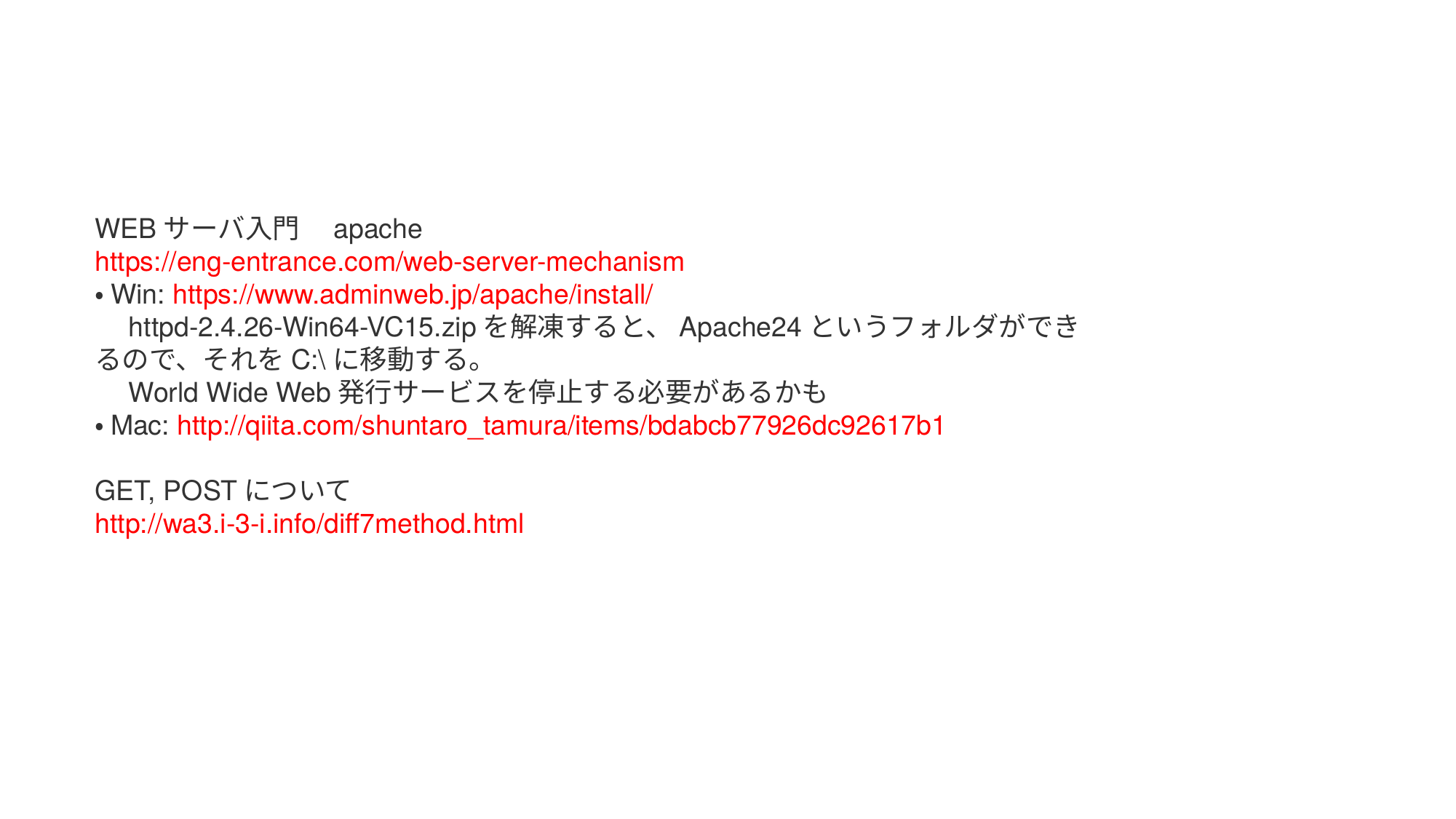

WEBサーバ入門　apache
https://eng-entrance.com/web-server-mechanism
・Win: https://www.adminweb.jp/apache/install/
　httpd-2.4.26-Win64-VC15.zipを解凍すると、Apache24というフォルダができるので、それをC:\に移動する。
　World Wide Web発行サービスを停止する必要があるかも
・Mac: http://qiita.com/shuntaro_tamura/items/bdabcb77926dc92617b1

GET, POSTについて
http://wa3.i-3-i.info/diff7method.html